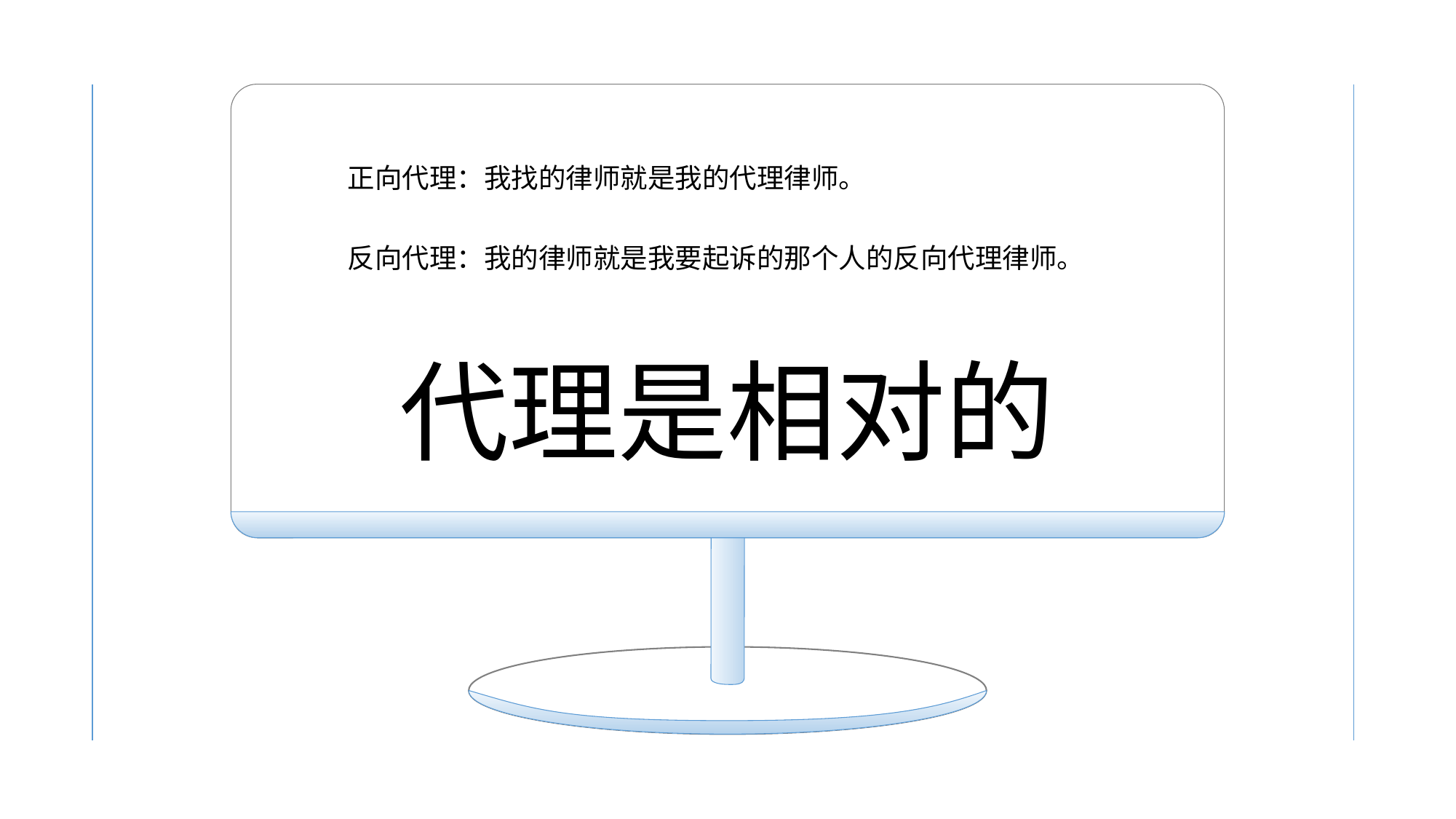

正向代理：我找的律师就是我的代理律师。
反向代理：我的律师就是我要起诉的那个人的反向代理律师。
代理是相对的